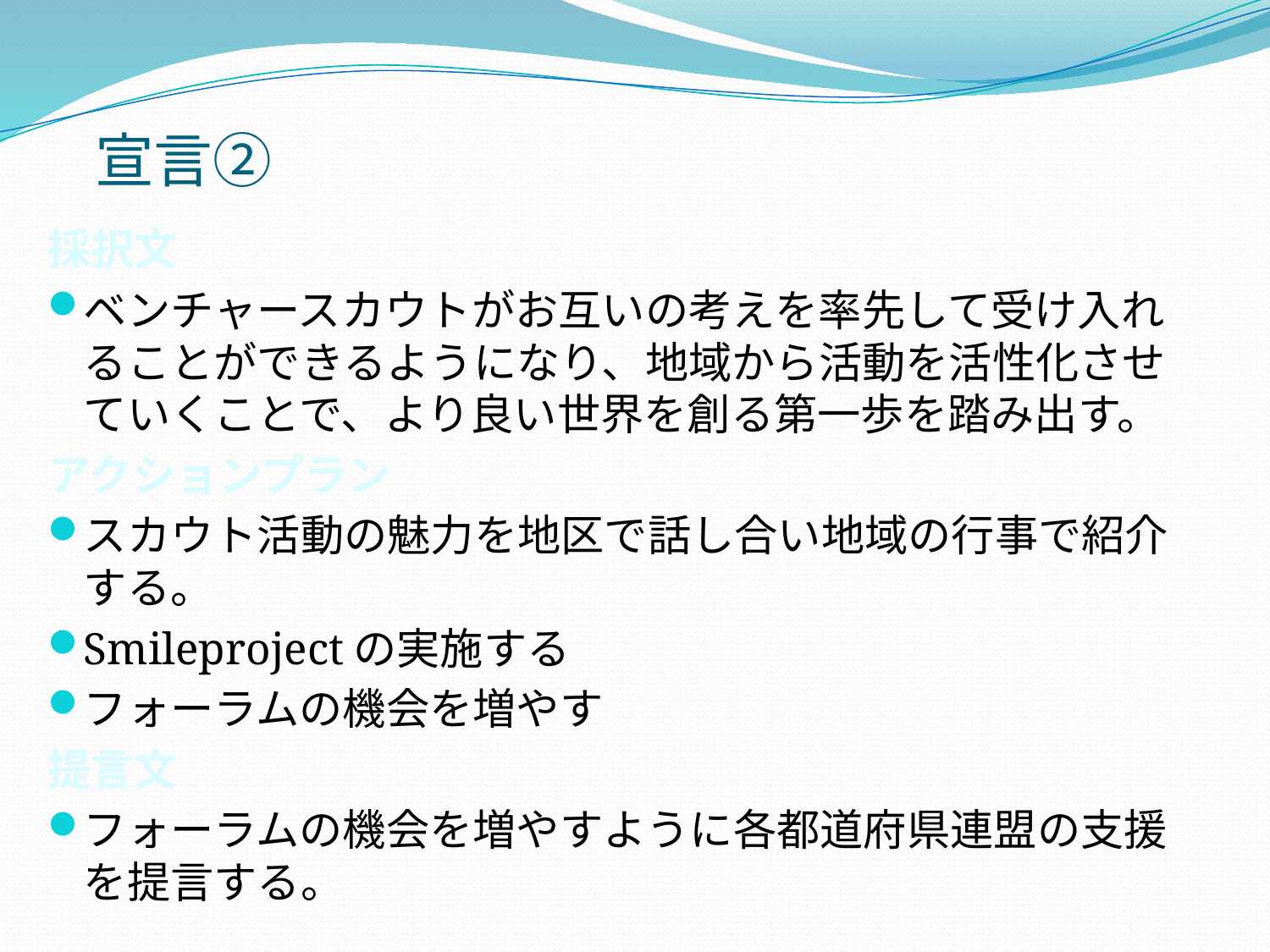

# 宣言②
採択文
ベンチャースカウトがお互いの考えを率先して受け入れることができるようになり、地域から活動を活性化させていくことで、より良い世界を創る第一歩を踏み出す。
アクションプラン
スカウト活動の魅力を地区で話し合い地域の行事で紹介する。
Smileprojectの実施する
フォーラムの機会を増やす
提言文
フォーラムの機会を増やすように各都道府県連盟の支援を提言する。